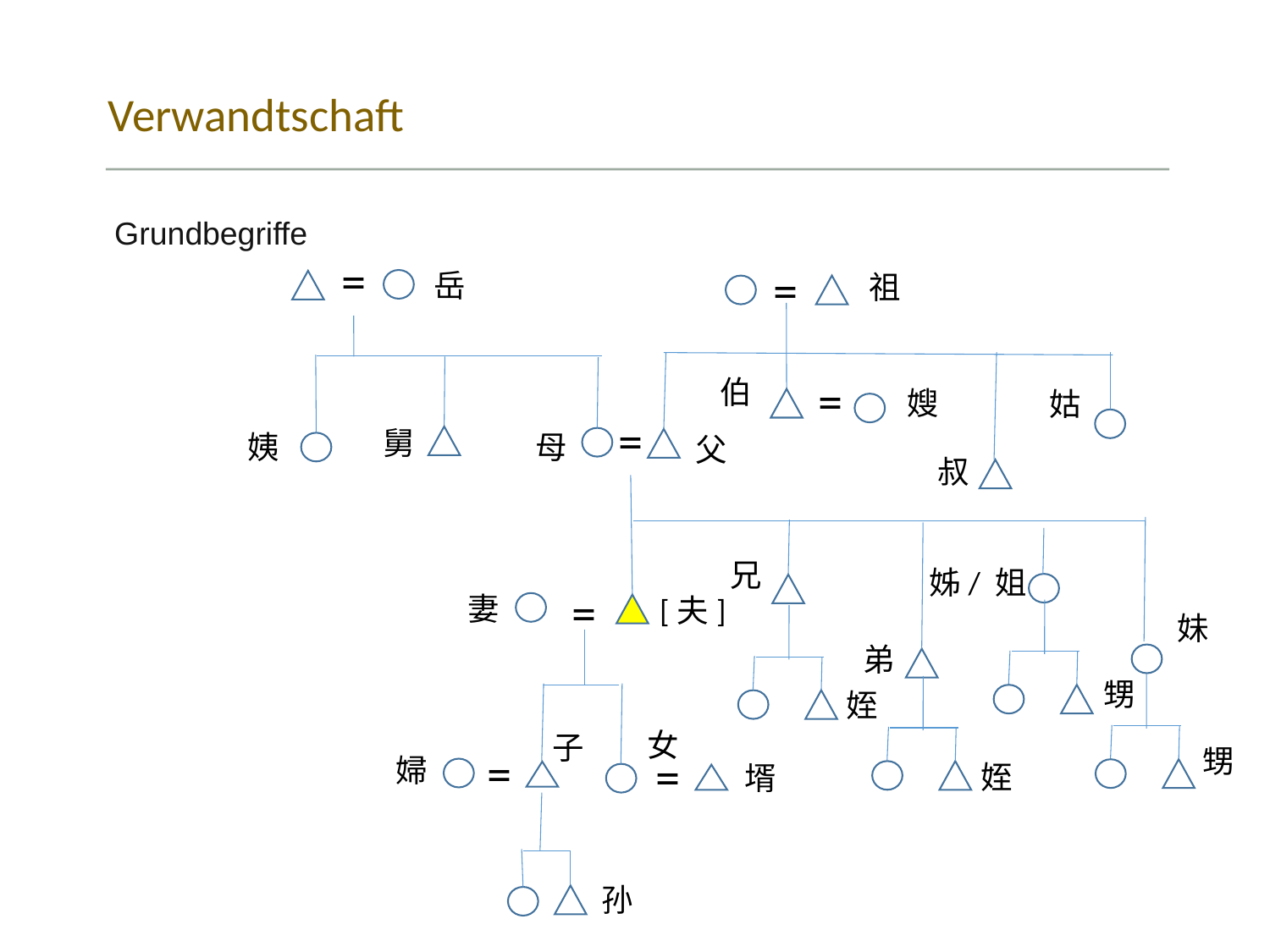

# Verwandtschaft

Grundbegriffe
=
=
岳
祖

=
伯
嫂
姑

=

舅
姨
母
父

叔

兄
姊/ 姐

=
妻
[夫]

妹
弟

甥
姪

女
子
甥
=
=
婦
姪
壻

孙